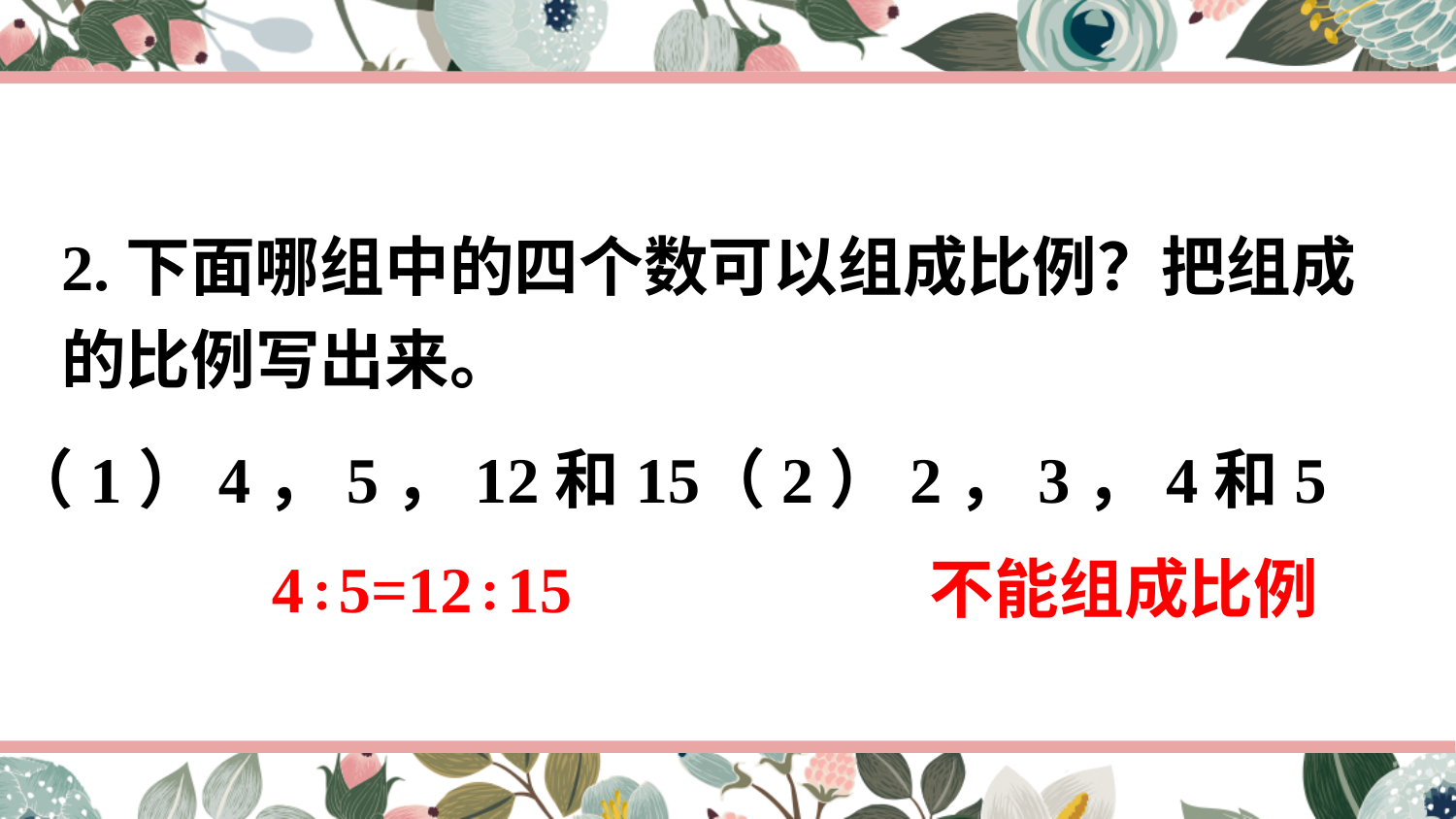

2.下面哪组中的四个数可以组成比例？把组成的比例写出来。
（1）4，5，12和15
（2）2，3，4和5
4∶5=12∶15
不能组成比例